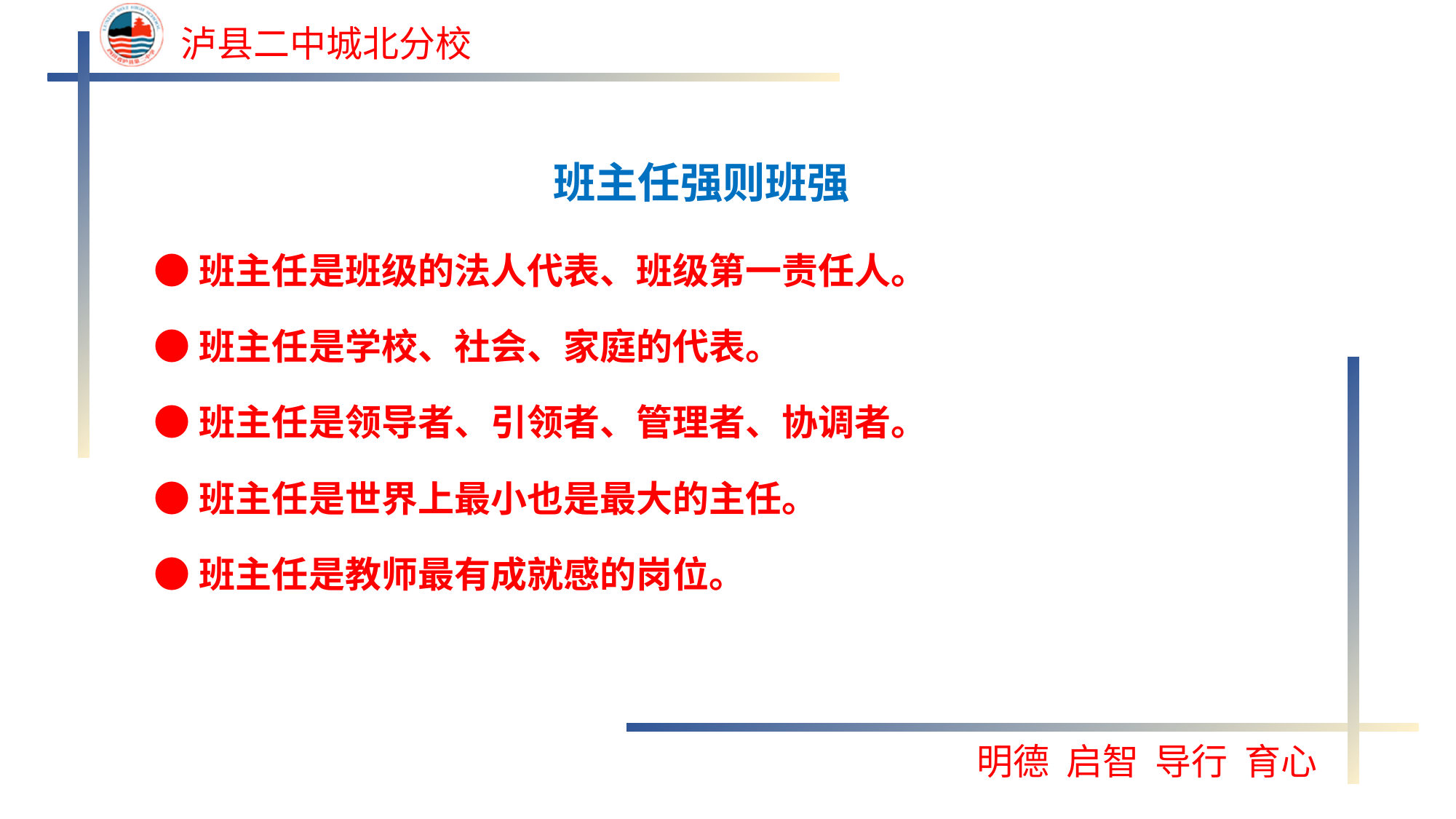

班主任强则班强
●班主任是班级的法人代表、班级第一责任人。
●班主任是学校、社会、家庭的代表。
●班主任是领导者、引领者、管理者、协调者。
●班主任是世界上最小也是最大的主任。
●班主任是教师最有成就感的岗位。